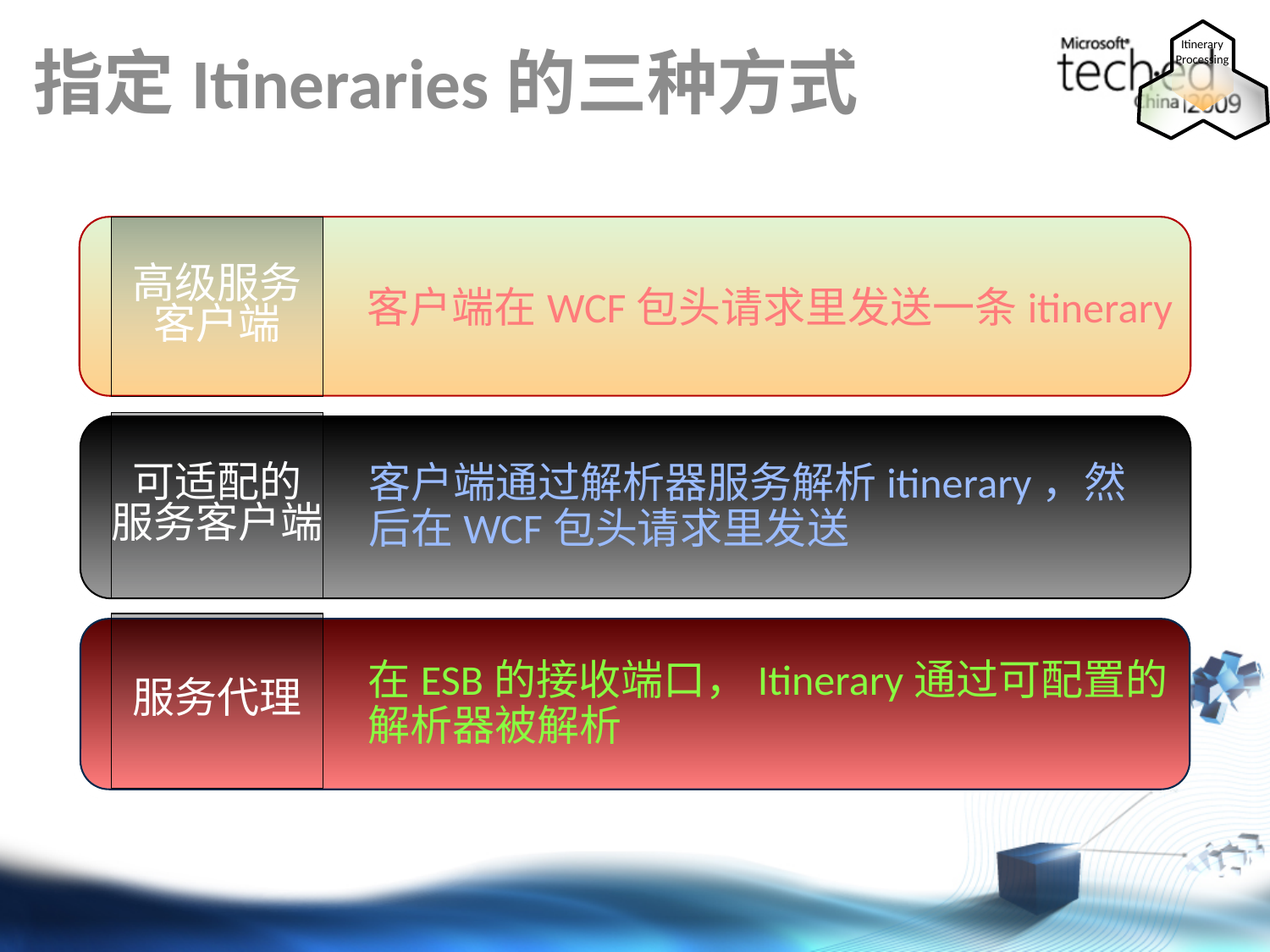

Itinerary
Processing

# 指定Itineraries的三种方式
客户端在WCF包头请求里发送一条itinerary
高级服务
客户端
可适配的
服务客户端
客户端通过解析器服务解析itinerary，然
后在WCF包头请求里发送
服务代理
在ESB的接收端口，Itinerary通过可配置的
解析器被解析